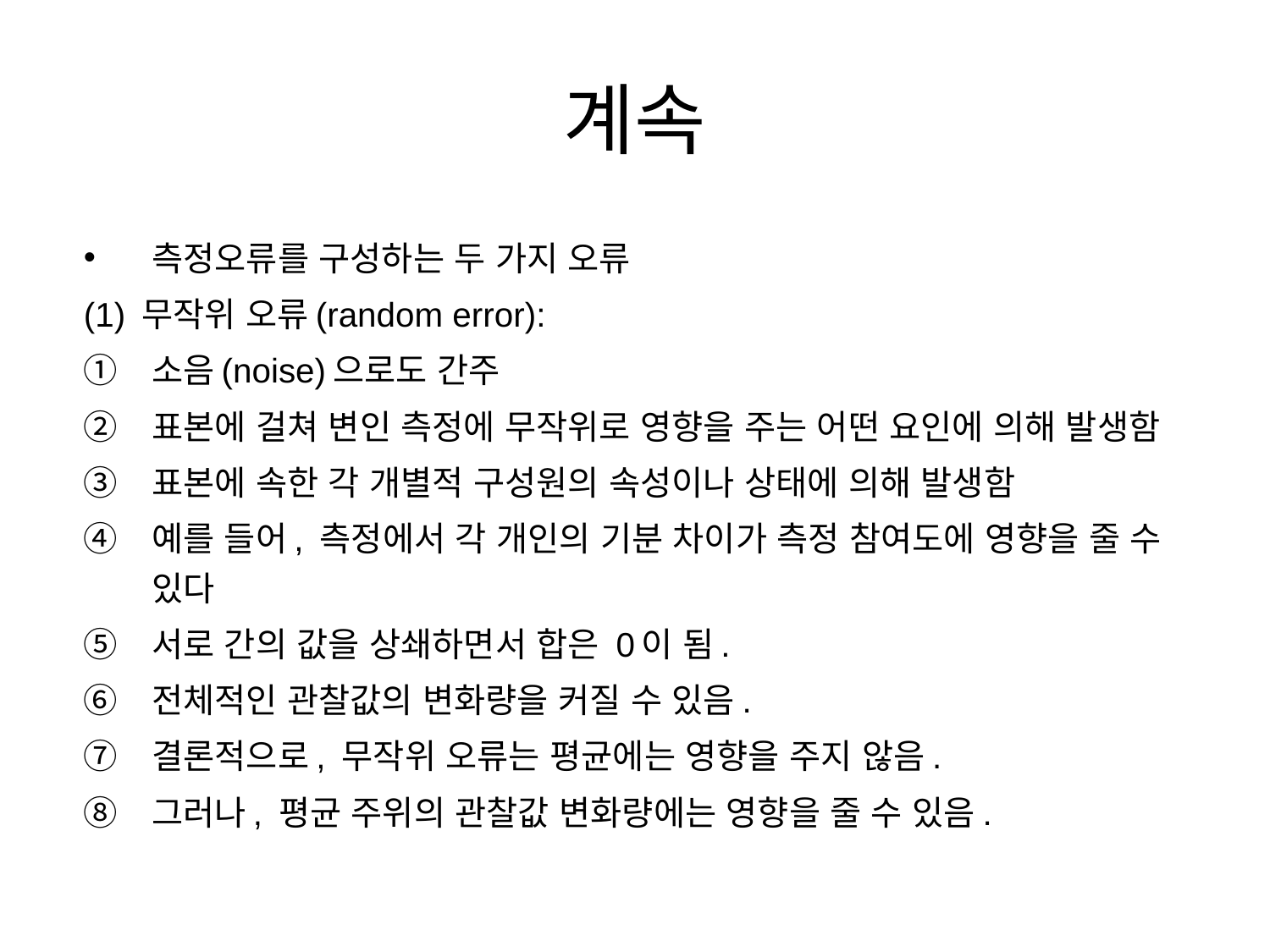

# 계속
측정오류를 구성하는 두 가지 오류
(1) 무작위 오류(random error):
소음(noise)으로도 간주
표본에 걸쳐 변인 측정에 무작위로 영향을 주는 어떤 요인에 의해 발생함
표본에 속한 각 개별적 구성원의 속성이나 상태에 의해 발생함
예를 들어, 측정에서 각 개인의 기분 차이가 측정 참여도에 영향을 줄 수 있다
서로 간의 값을 상쇄하면서 합은 0이 됨.
전체적인 관찰값의 변화량을 커질 수 있음.
결론적으로, 무작위 오류는 평균에는 영향을 주지 않음.
그러나, 평균 주위의 관찰값 변화량에는 영향을 줄 수 있음.